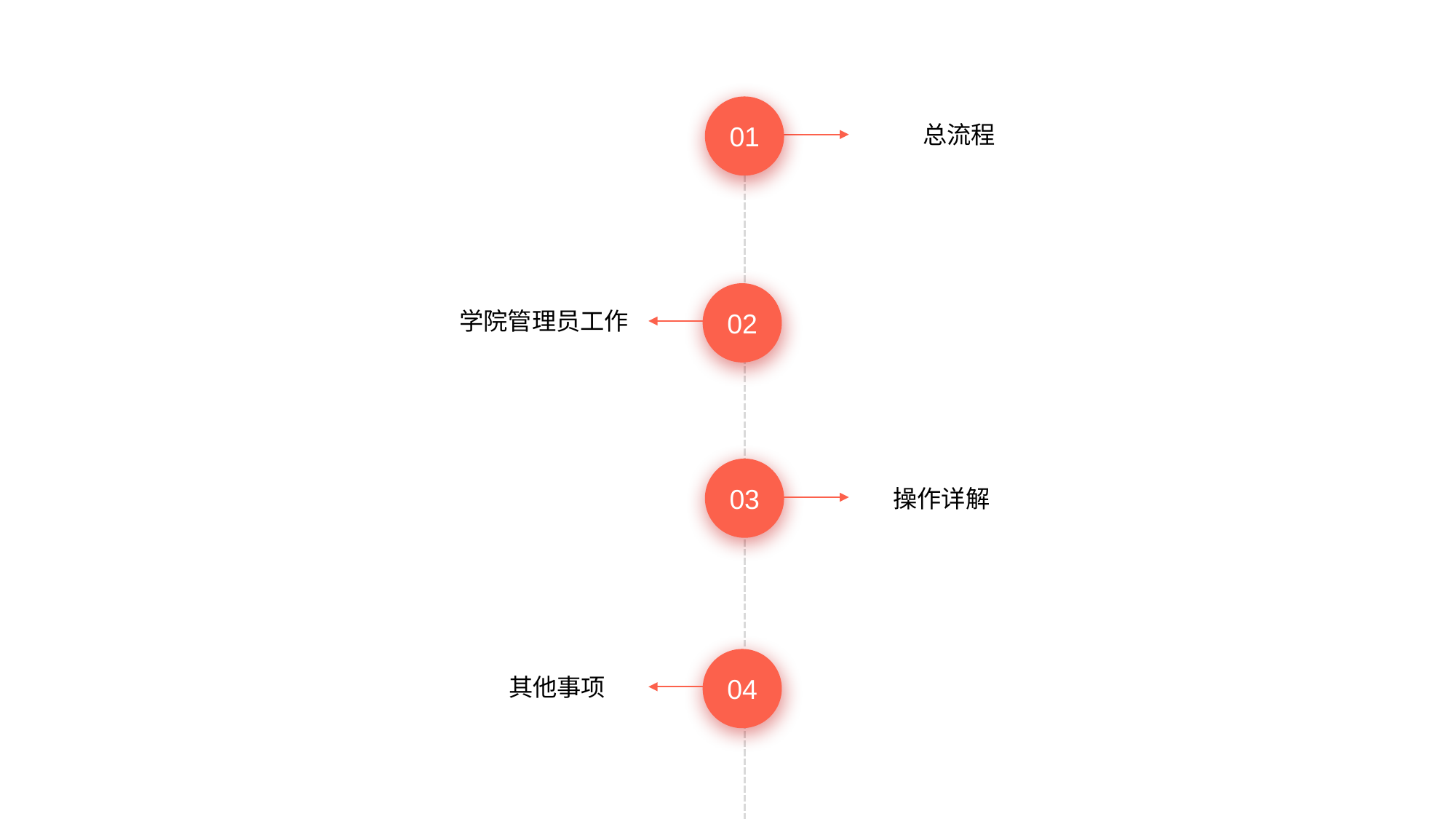

01
总流程
02
学院管理员工作
03
操作详解
04
其他事项